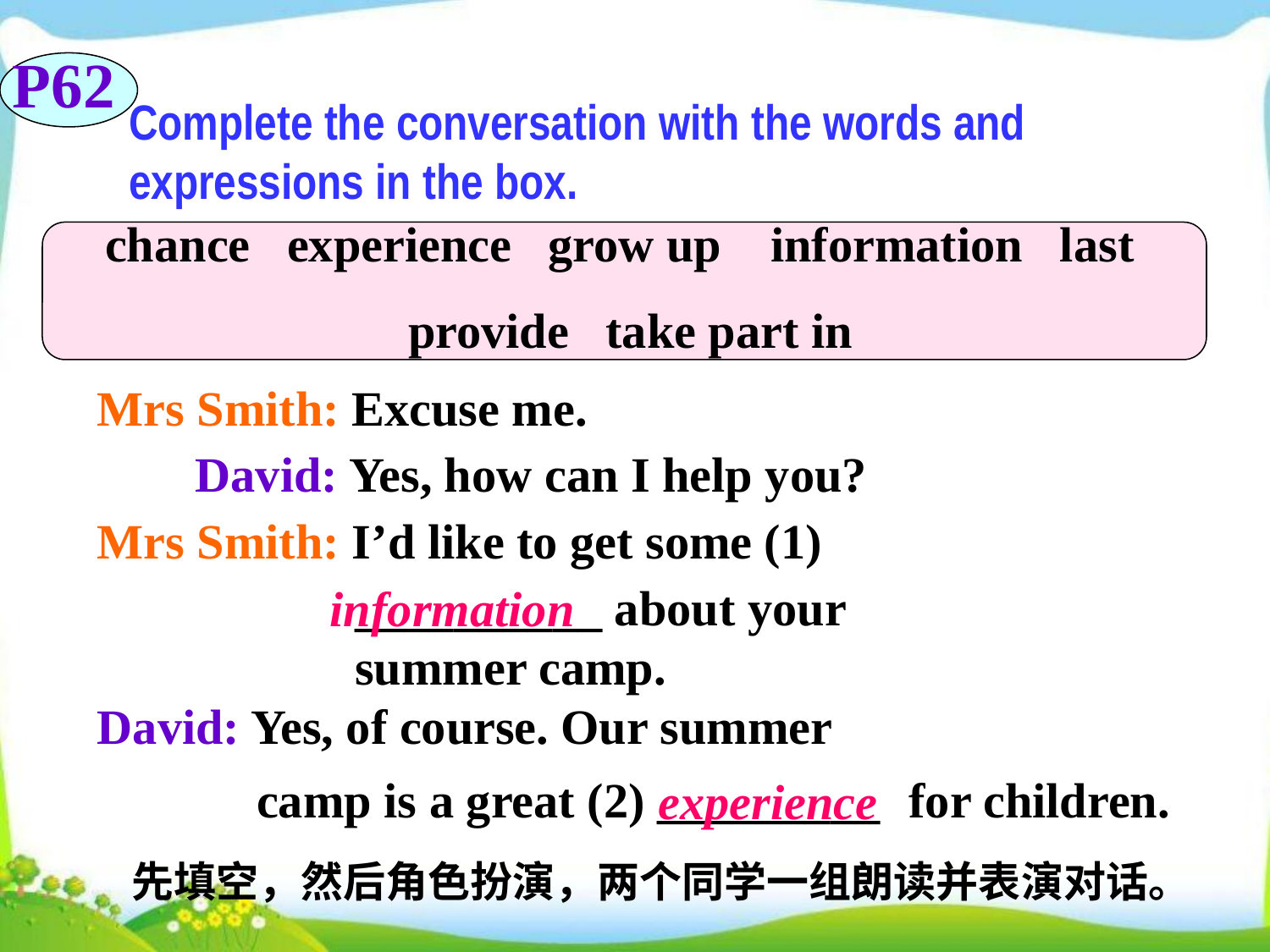

P62

Complete the conversation with the words and expressions in the box.
 chance   experience   grow up    information   last
 provide   take part in

Mrs Smith: Excuse me.
        David: Yes, how can I help you?
Mrs Smith: I’d like to get some (1)
                     __________ about your
                     summer camp.
David: Yes, of course. Our summer
             camp is a great (2) _________  for children.

information
experience
先填空，然后角色扮演，两个同学一组朗读并表演对话。